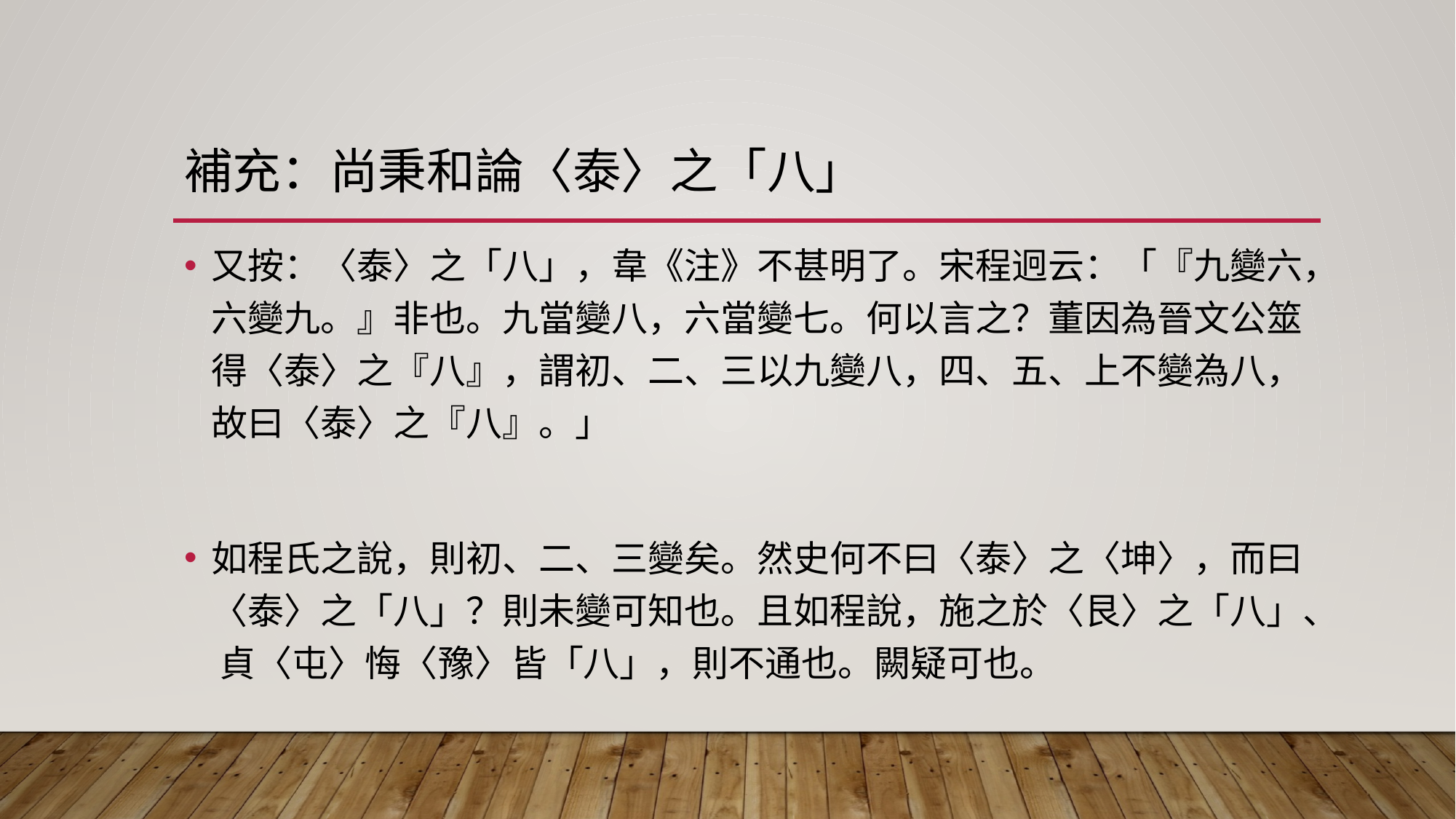

# 補充：尚秉和論〈泰〉之「八」
又按：〈泰〉之「八」，韋《注》不甚明了。宋程迥云：「『九變六，六變九。』非也。九當變八，六當變七。何以言之？董因為晉文公筮得〈泰〉之『八』，謂初、二、三以九變八，四、五、上不變為八，故曰〈泰〉之『八』。」

如程氏之說，則初、二、三變矣。然史何不曰〈泰〉之〈坤〉，而曰〈泰〉之「八」？則未變可知也。且如程說，施之於〈艮〉之「八」、 貞〈屯〉悔〈豫〉皆「八」，則不通也。闕疑可也。